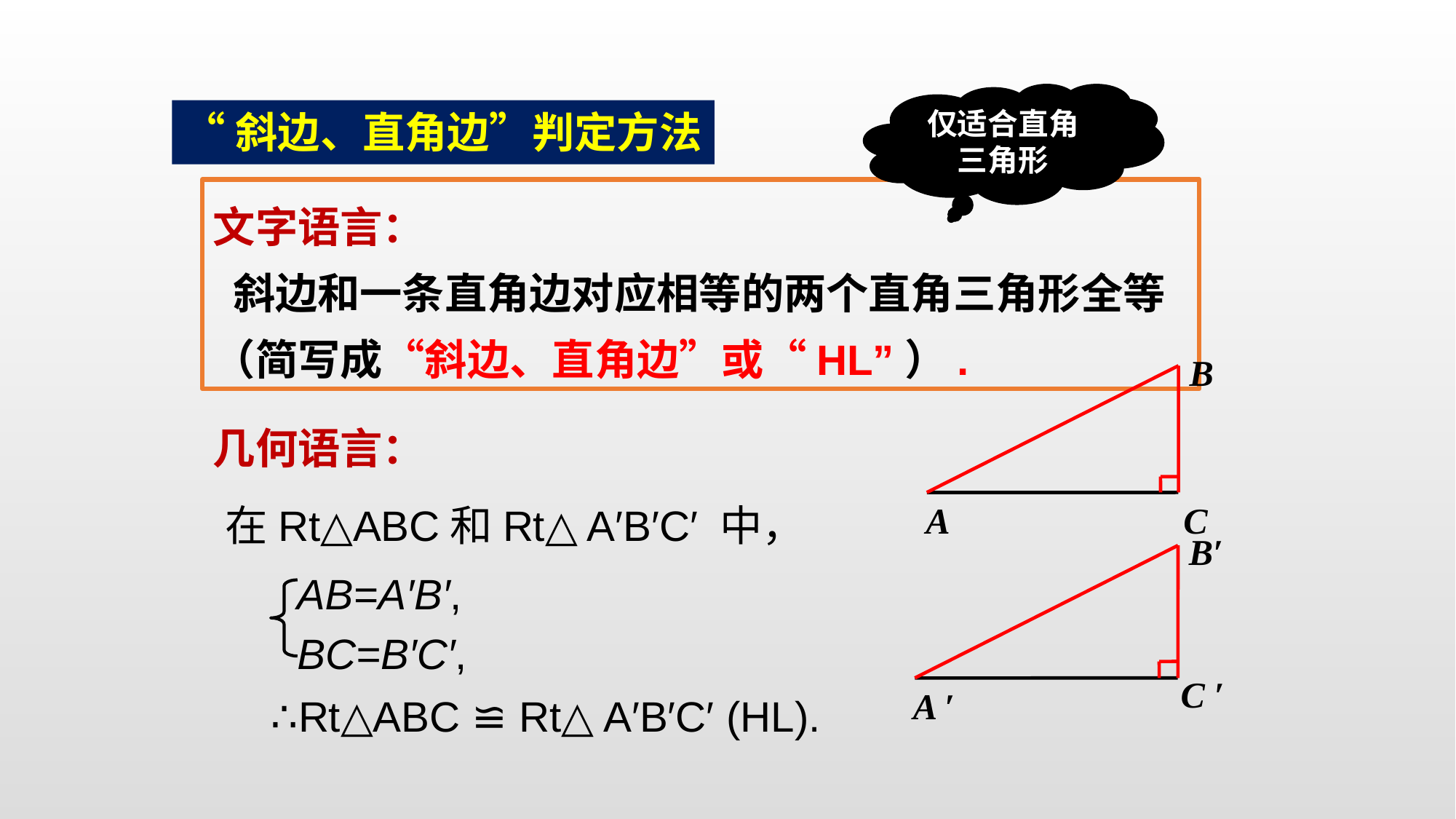

仅适合直角三角形
“斜边、直角边”判定方法
文字语言：
 斜边和一条直角边对应相等的两个直角三角形全等
（简写成“斜边、直角边”或“HL”）.
B

A

C
几何语言：
在Rt△ABC和Rt△ A′B′C′ 中，
B′

C ′
A ′

AB=A′B′,

BC=B′C′,
∴Rt△ABC ≌ Rt△ A′B′C′ (HL).